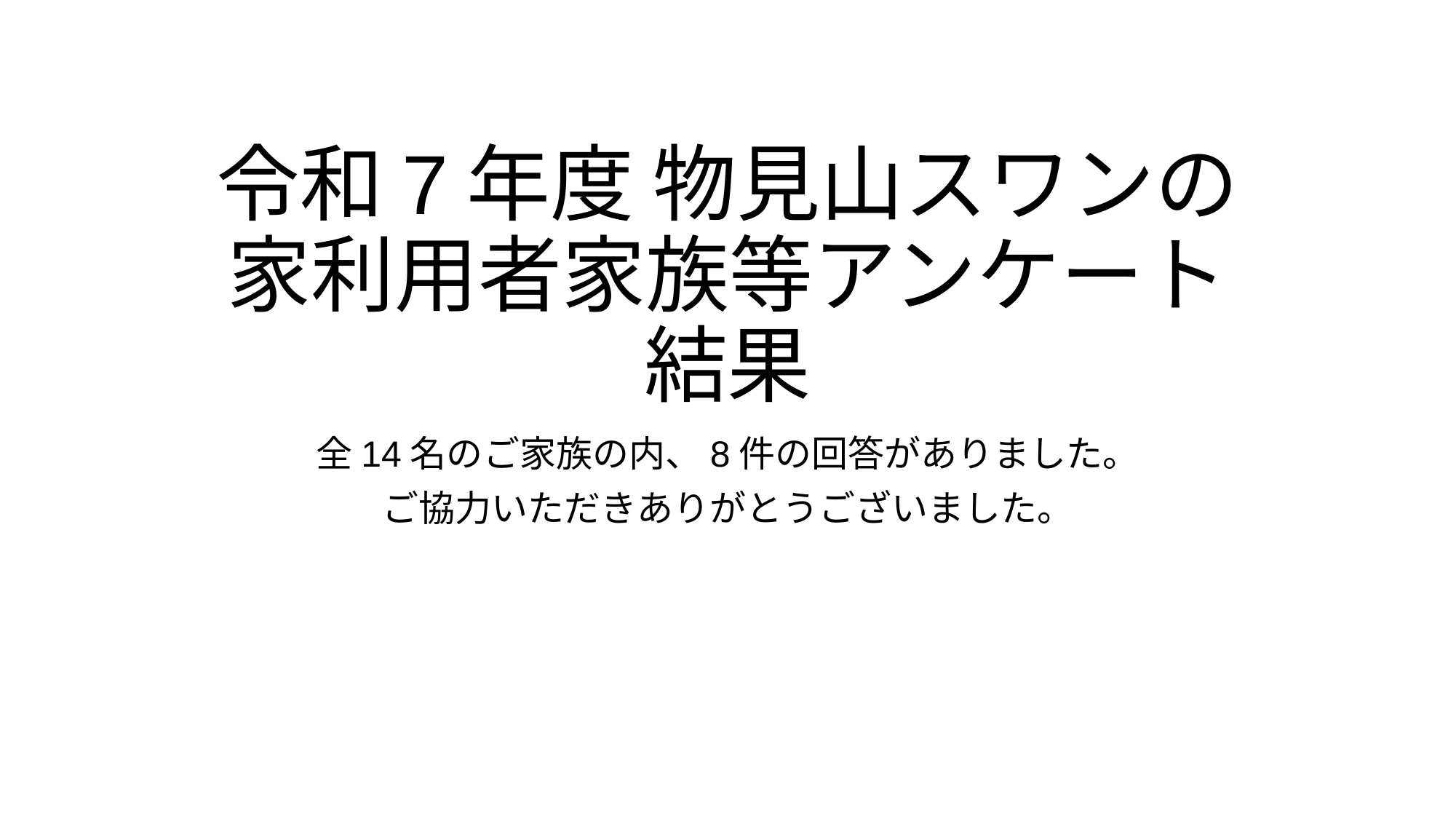

# 令和7年度 物見山スワンの家利用者家族等アンケート 結果
全14名のご家族の内、8件の回答がありました。
ご協力いただきありがとうございました。